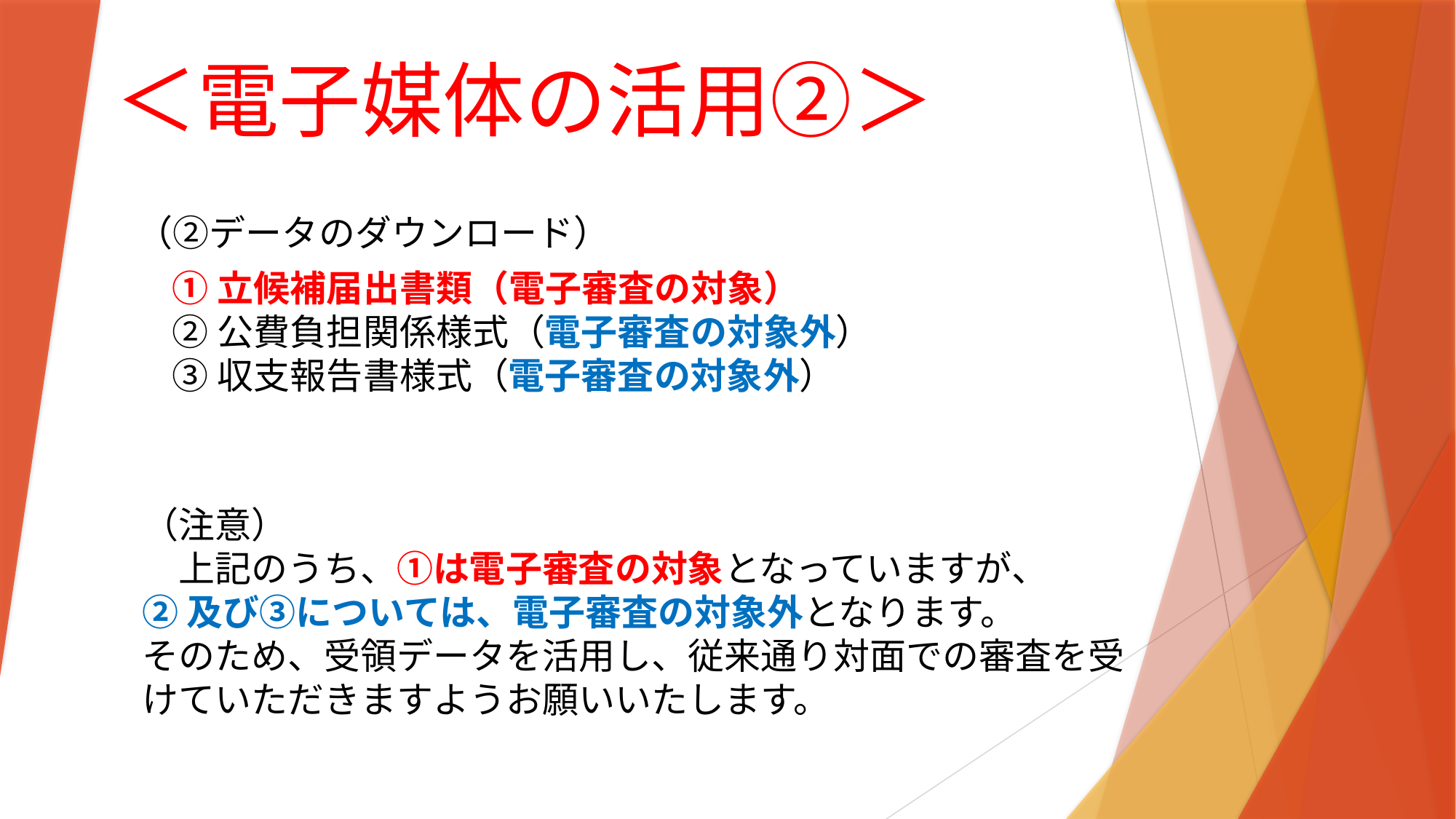

# ＜電子媒体の活用②＞
（②データのダウンロード）

①立候補届出書類（電子審査の対象）
②公費負担関係様式（電子審査の対象外）
③収支報告書様式（電子審査の対象外）
（注意）
　上記のうち、①は電子審査の対象となっていますが、
②及び③については、電子審査の対象外となります。
そのため、受領データを活用し、従来通り対面での審査を受けていただきますようお願いいたします。